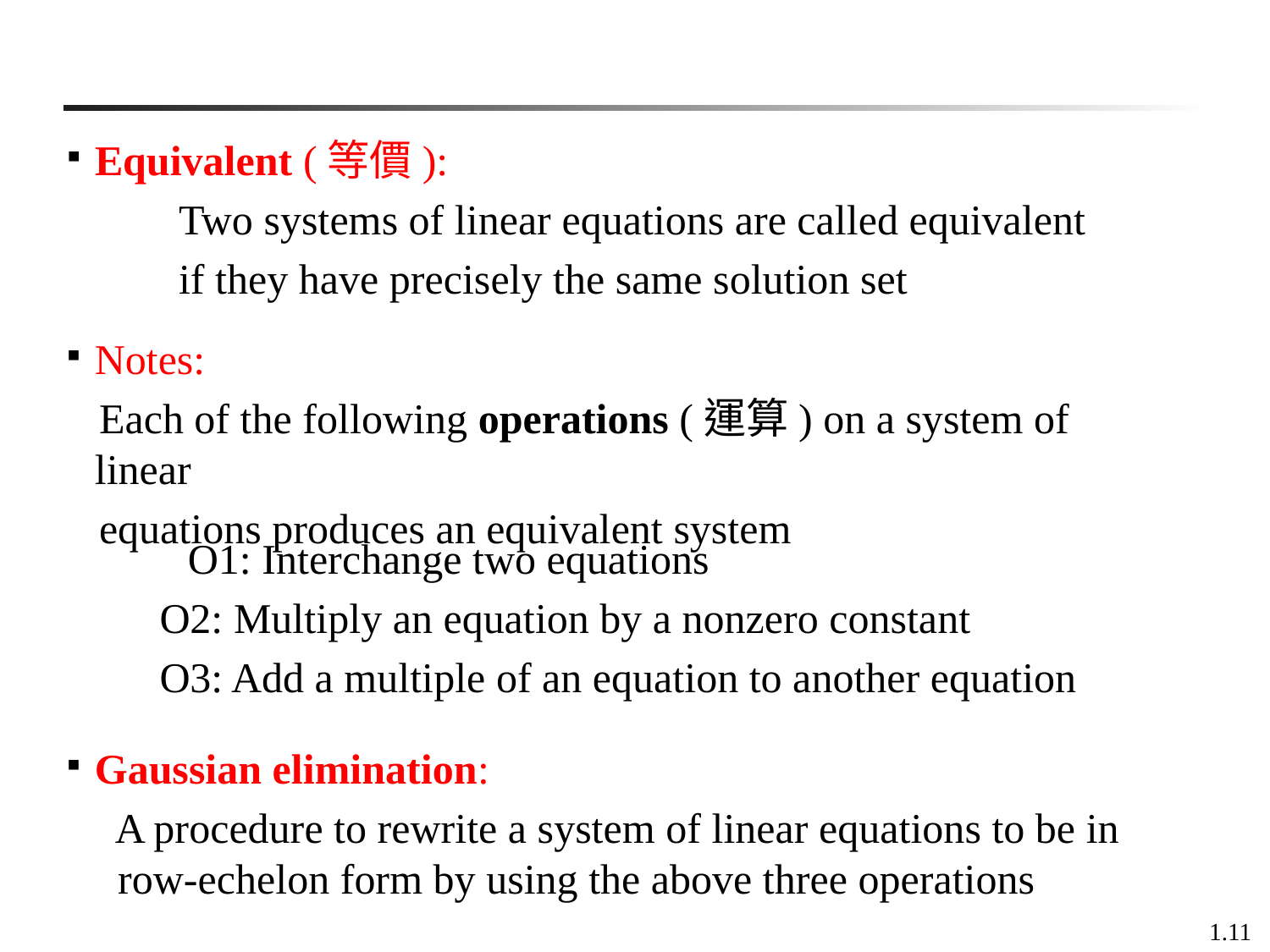

Equivalent (等價):
   Two systems of linear equations are called equivalent
   if they have precisely the same solution set
Notes:
   Each of the following operations (運算) on a system of linear
   equations produces an equivalent system
	     O1: Interchange two equations
O2: Multiply an equation by a nonzero constant
O3: Add a multiple of an equation to another equation
Gaussian elimination:
A procedure to rewrite a system of linear equations to be in row-echelon form by using the above three operations
1.11